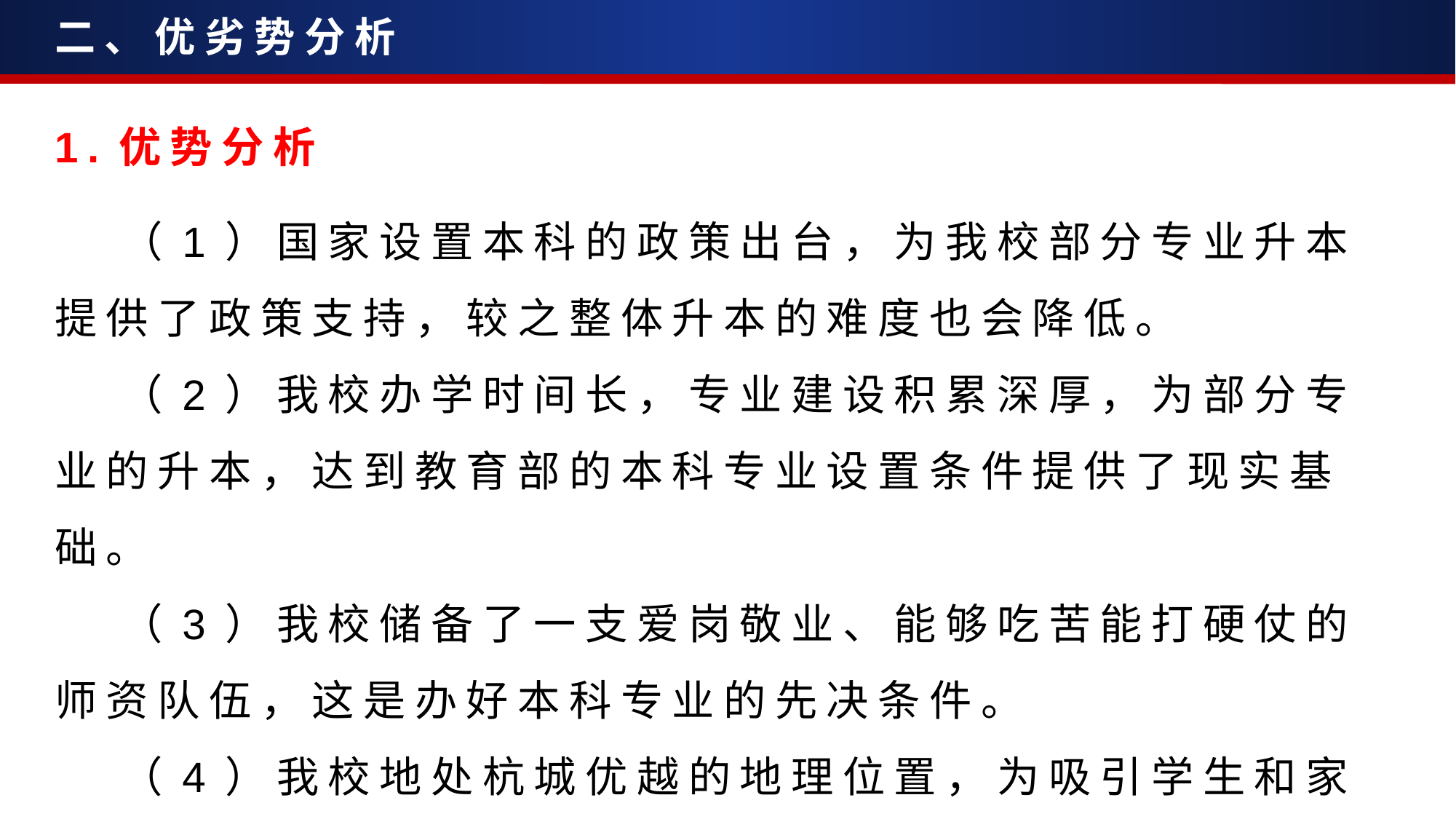

# 二、优劣势分析
1.优势分析
   （1）国家设置本科的政策出台，为我校部分专业升本提供了政策支持，较之整体升本的难度也会降低。
   （2）我校办学时间长，专业建设积累深厚，为部分专业的升本，达到教育部的本科专业设置条件提供了现实基础。
   （3）我校储备了一支爱岗敬业、能够吃苦能打硬仗的师资队伍，这是办好本科专业的先决条件。
   （4）我校地处杭城优越的地理位置，为吸引学生和家长报考本科提供了重要的选择基础。